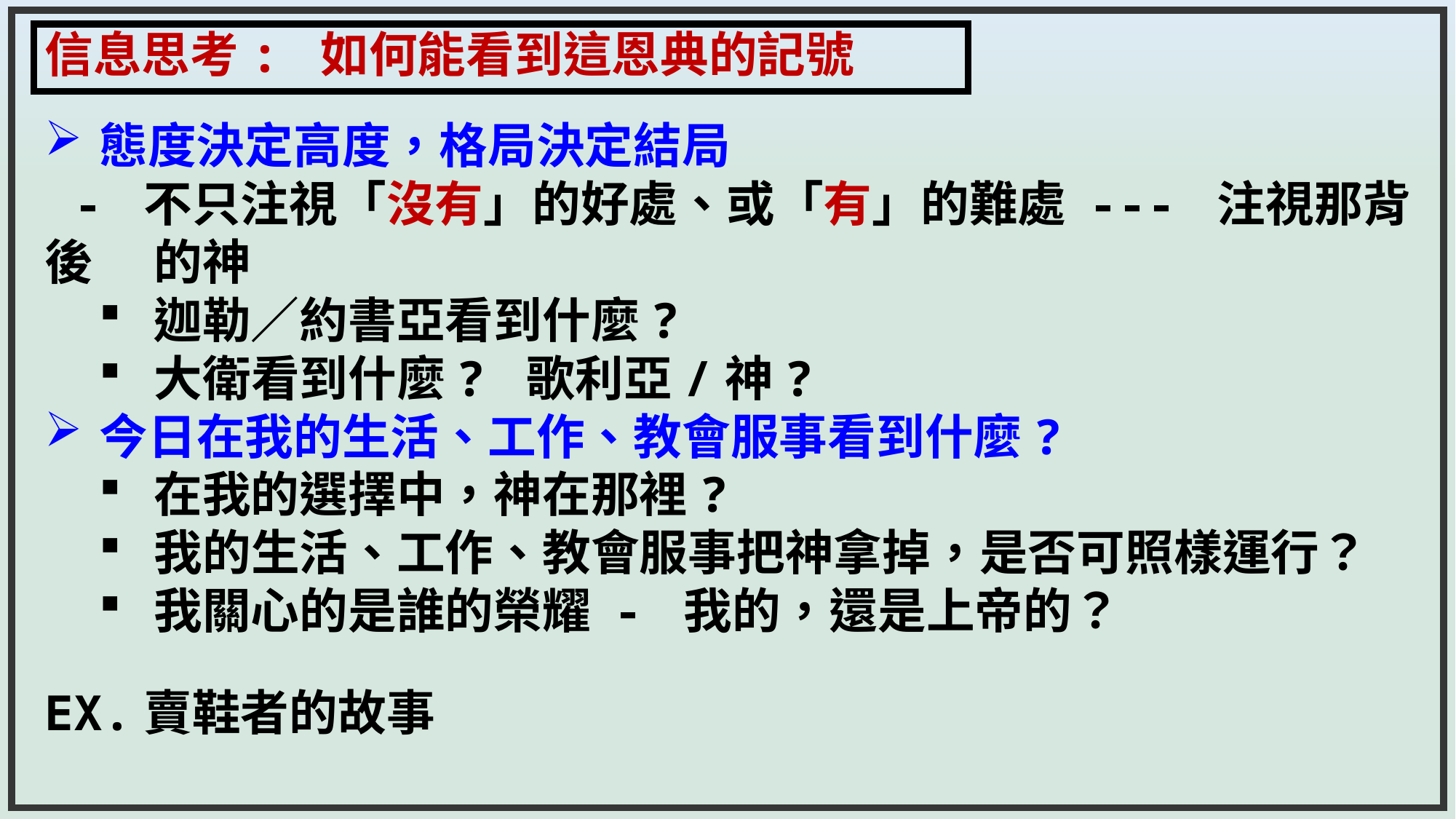

信息思考: 如何能看到這恩典的記號

態度決定高度，格局決定結局
 - 不只注視「沒有」的好處、或「有」的難處 --- 注視那背後	的神
迦勒／約書亞看到什麼?
大衛看到什麼? 歌利亞/神?
今日在我的生活、工作、教會服事看到什麼?
在我的選擇中，神在那裡?
我的生活、工作、教會服事把神拿掉，是否可照樣運行？
我關心的是誰的榮耀 - 我的，還是上帝的？

EX.賣鞋者的故事